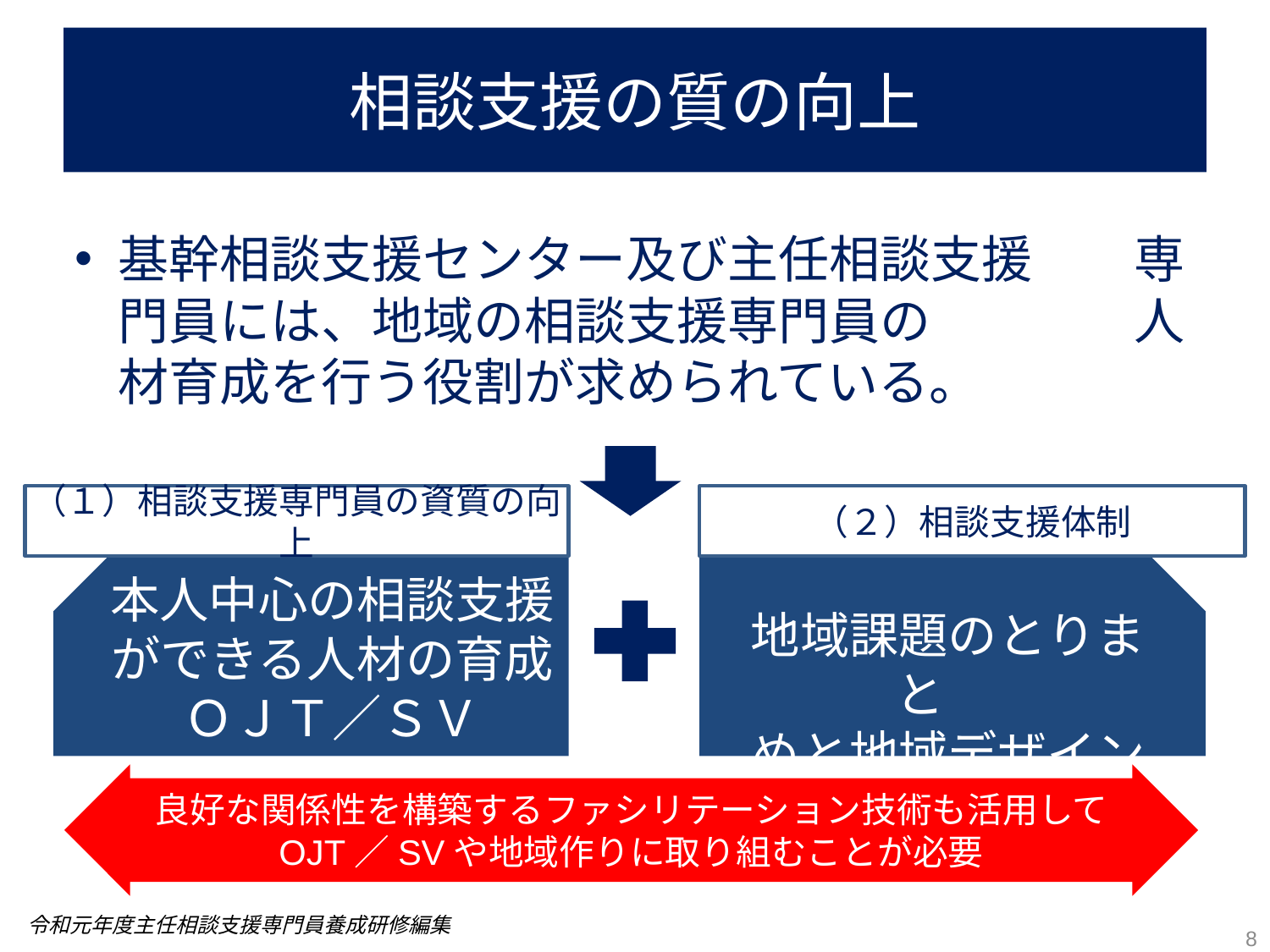

# 相談支援の質の向上
基幹相談支援センター及び主任相談支援　　専門員には、地域の相談支援専門員の　　　　人材育成を行う役割が求められている。

（１）相談支援専門員の資質の向上
（２）相談支援体制
本人中心の相談支援ができる人材の育成
ＯＪＴ／ＳＶ

  地域課題のとりまと
  めと地域デザイン

良好な関係性を構築するファシリテーション技術も活用して
OJT／SVや地域作りに取り組むことが必要
令和元年度主任相談支援専門員養成研修編集
8